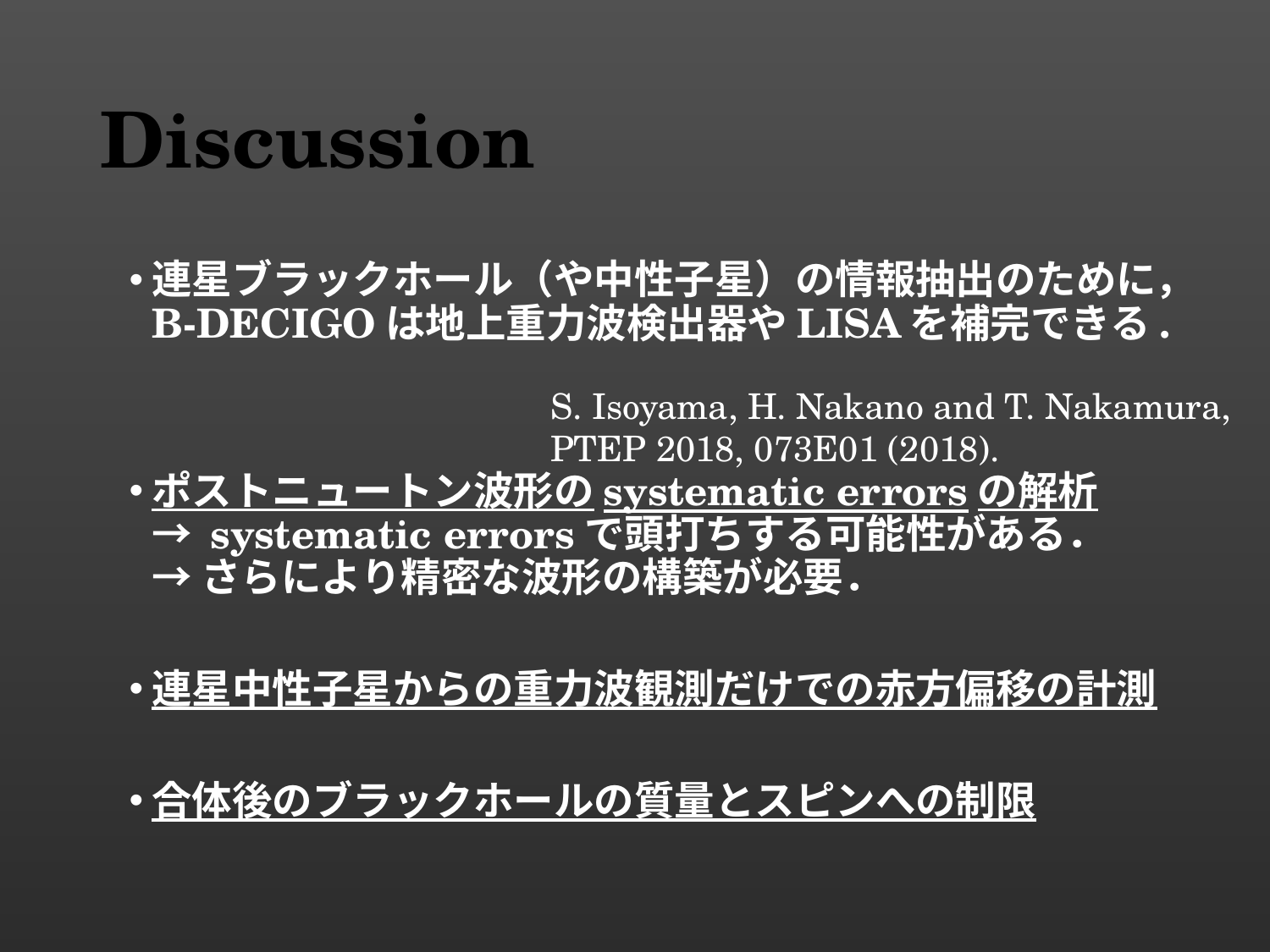

# Discussion
連星ブラックホール（や中性子星）の情報抽出のために，
B-DECIGOは地上重力波検出器やLISAを補完できる.

ポストニュートン波形のsystematic errorsの解析
→ systematic errorsで頭打ちする可能性がある．
→ さらにより精密な波形の構築が必要．

連星中性子星からの重力波観測だけでの赤方偏移の計測

合体後のブラックホールの質量とスピンへの制限
S. Isoyama, H. Nakano and T. Nakamura,
PTEP 2018, 073E01 (2018).